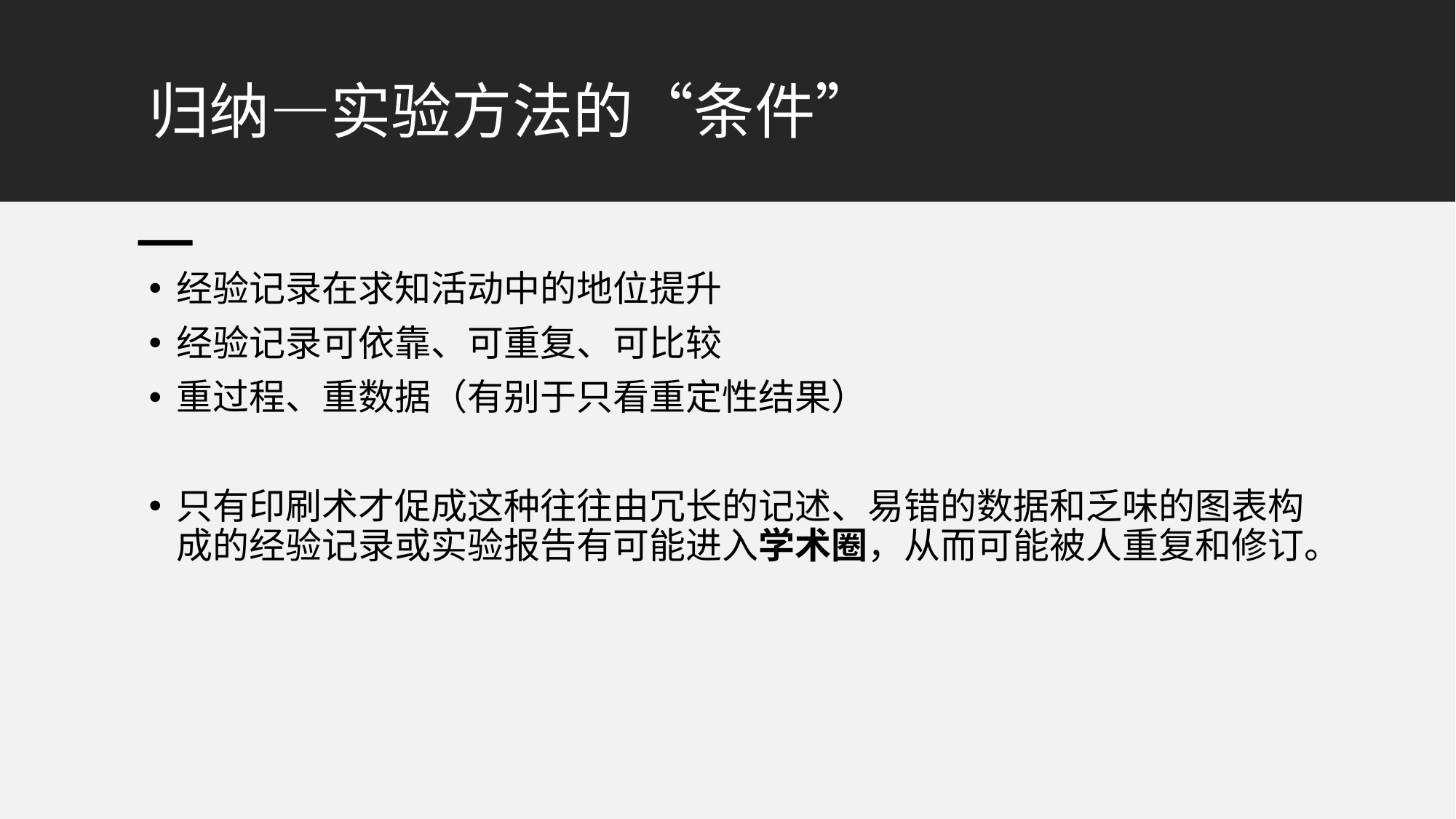

# 归纳—实验方法的“条件”

经验记录在求知活动中的地位提升
经验记录可依靠、可重复、可比较
重过程、重数据（有别于只看重定性结果）

只有印刷术才促成这种往往由冗长的记述、易错的数据和乏味的图表构成的经验记录或实验报告有可能进入学术圈，从而可能被人重复和修订。